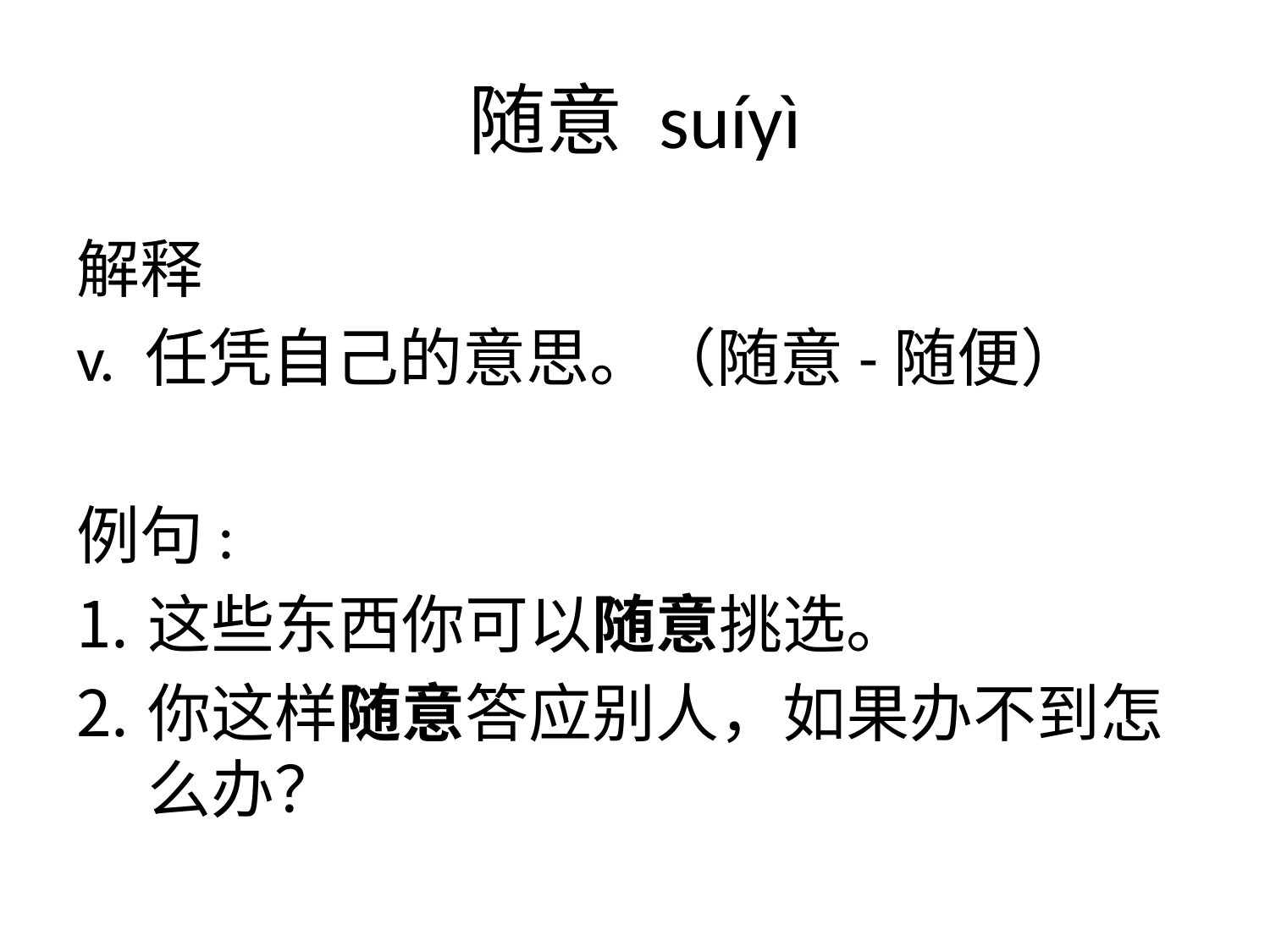

# 随意 suíyì
解释
v. 任凭自己的意思。（随意-随便）

例句:
这些东西你可以随意挑选。
你这样随意答应别人，如果办不到怎么办？